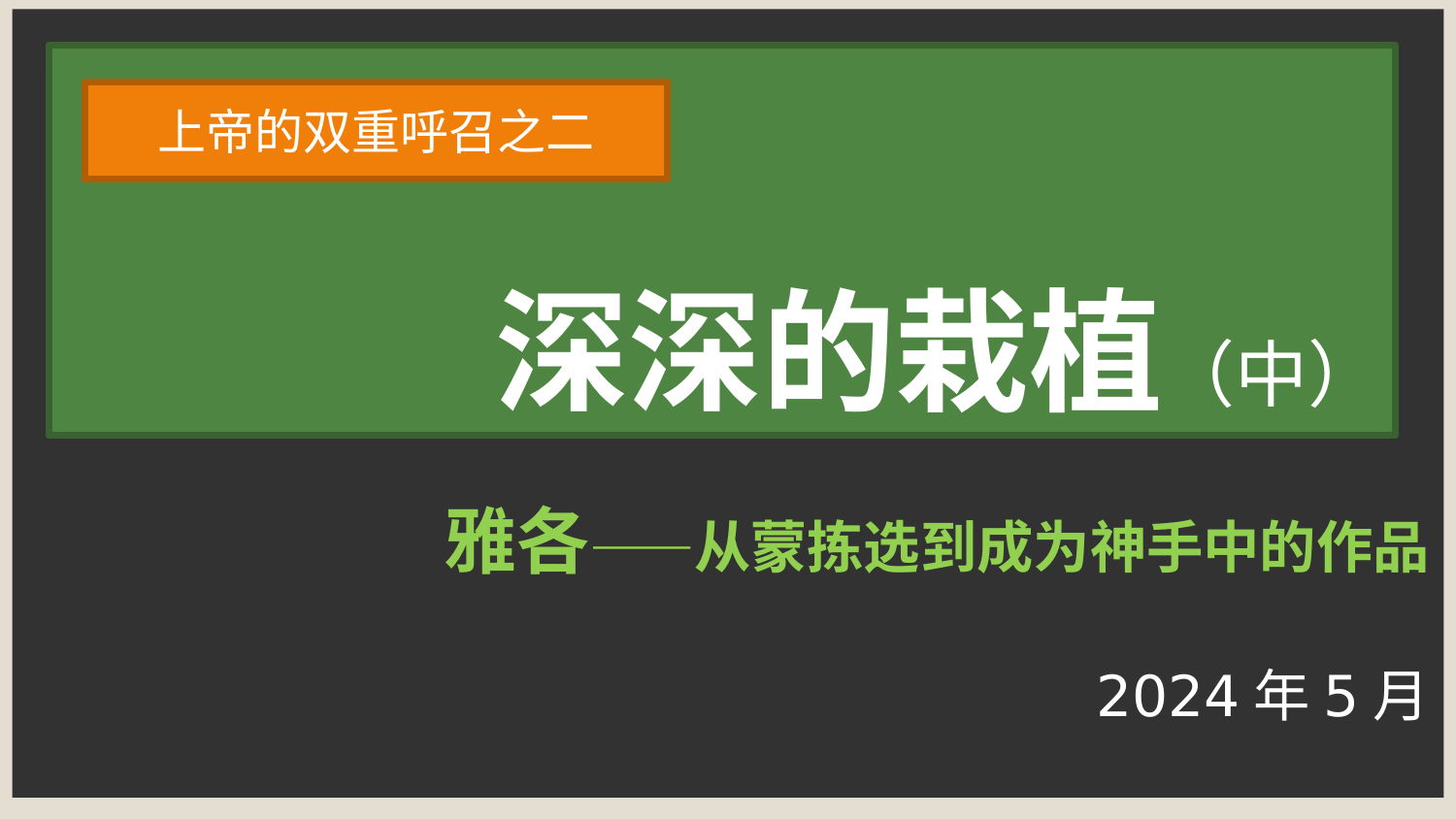

》为什么神对亚伯拉罕的带领，多是在白天？

雅各——从蒙拣选到成为神手中的作品

2024年5月

深深的栽植（中）
扩展思考：
上帝的双重呼召之二